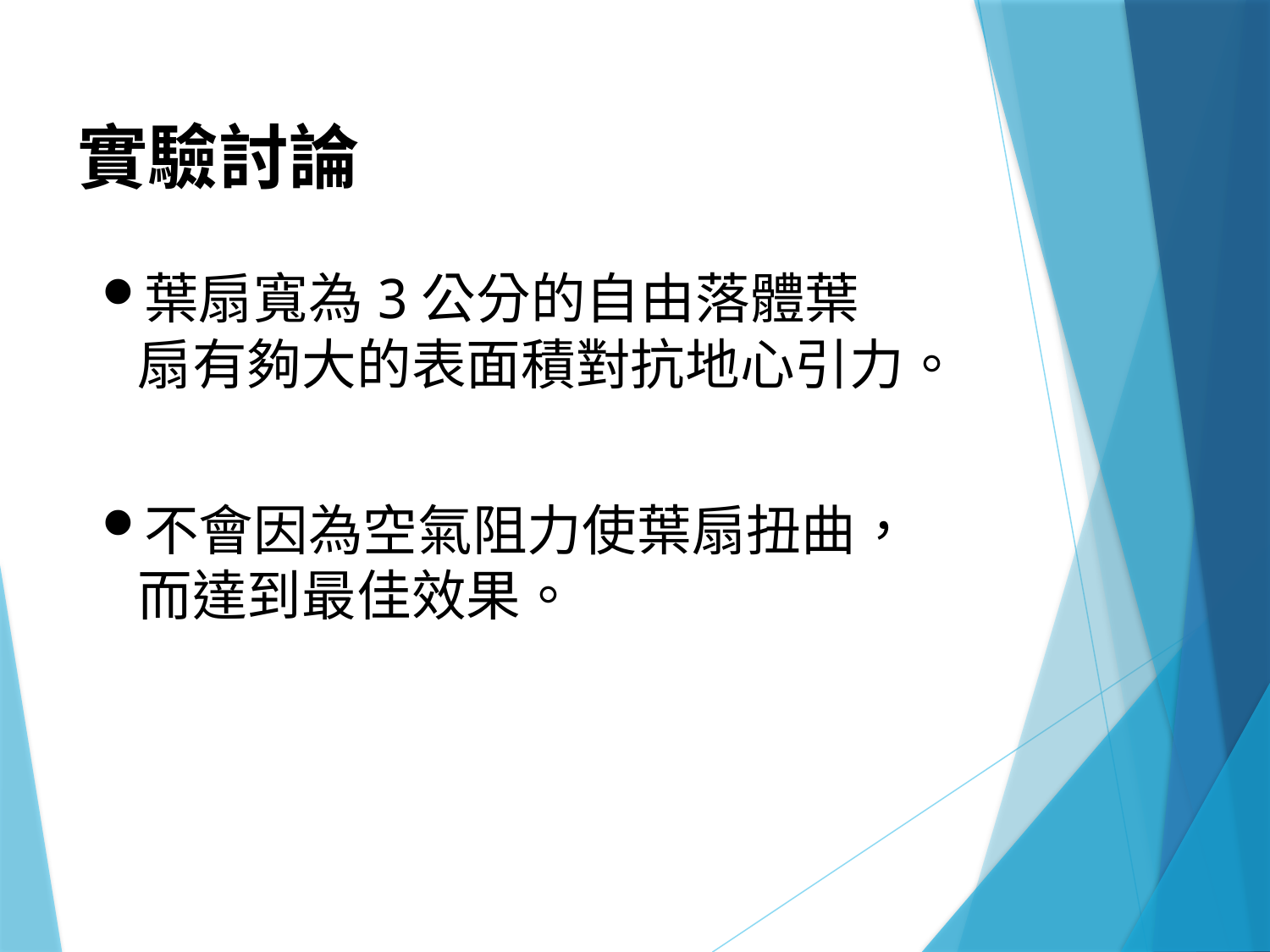

# 實驗討論
葉扇寬為3公分的自由落體葉扇有夠大的表面積對抗地心引力。

不會因為空氣阻力使葉扇扭曲，而達到最佳效果。